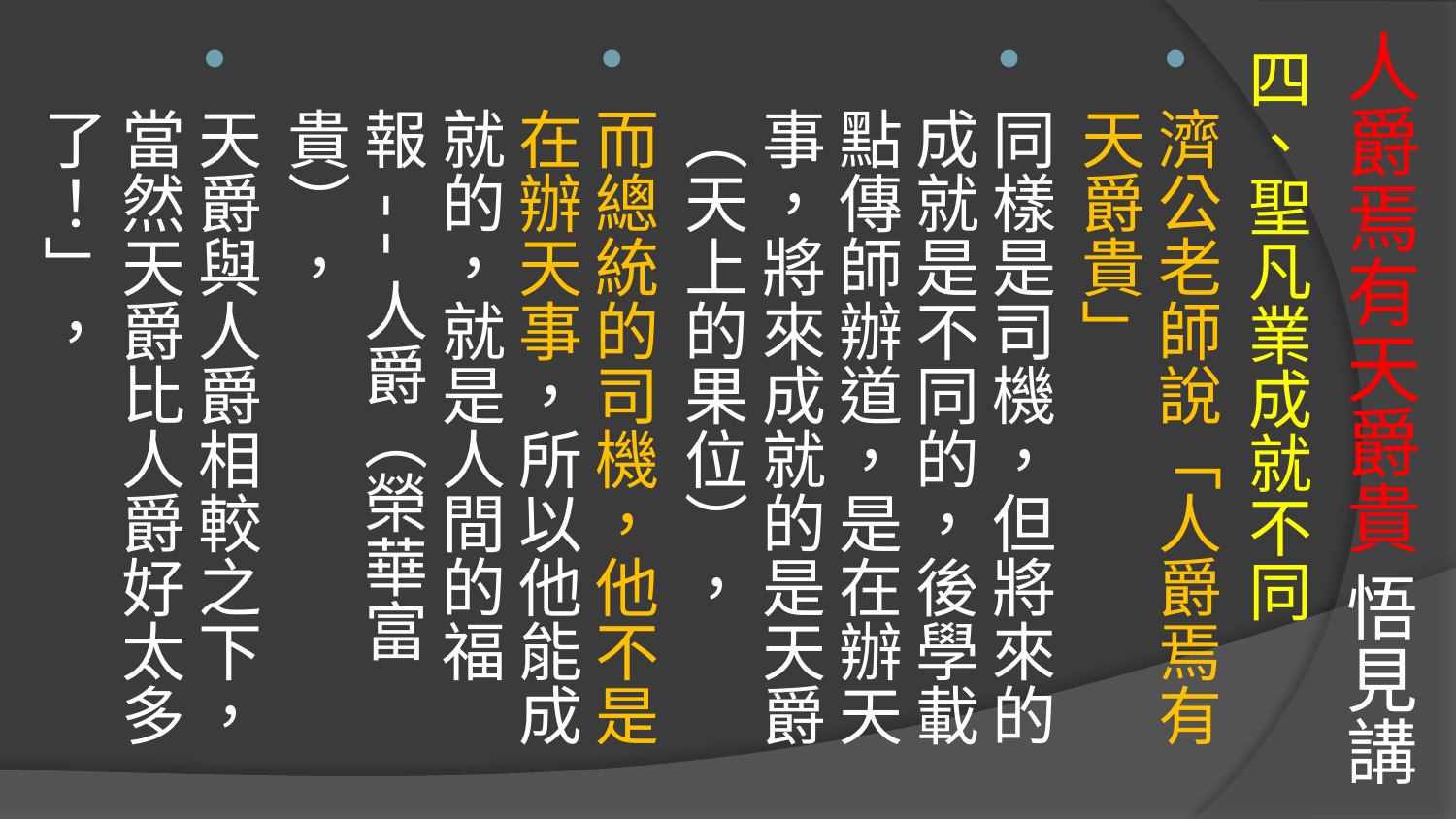

# 人爵焉有天爵貴 悟見講
四、聖凡業成就不同
濟公老師說「人爵焉有天爵貴」
同樣是司機，但將來的成就是不同的，後學載點傳師辦道，是在辦天事，將來成就的是天爵（天上的果位），
而總統的司機，他不是在辦天事，所以他能成就的，就是人間的福報--人爵（榮華富貴），
天爵與人爵相較之下，當然天爵比人爵好太多了！」，